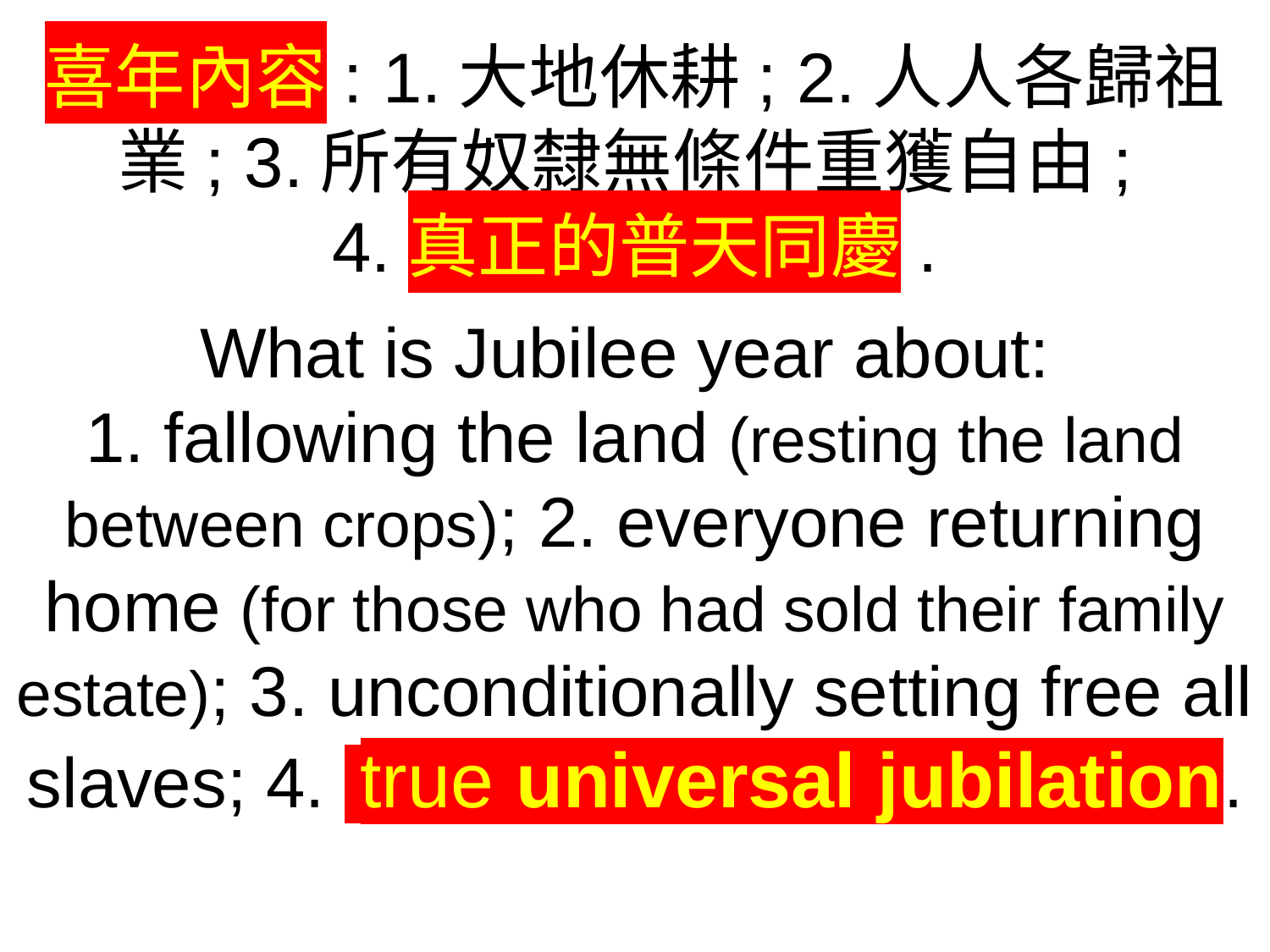

喜年內容: 1.大地休耕; 2.人人各歸祖業; 3.所有奴隸無條件重獲自由;
4.真正的普天同慶.
What is Jubilee year about:
1. fallowing the land (resting the land between crops); 2. everyone returning home (for those who had sold their family estate); 3. unconditionally setting free all slaves; 4. ltrue universal jubilation.